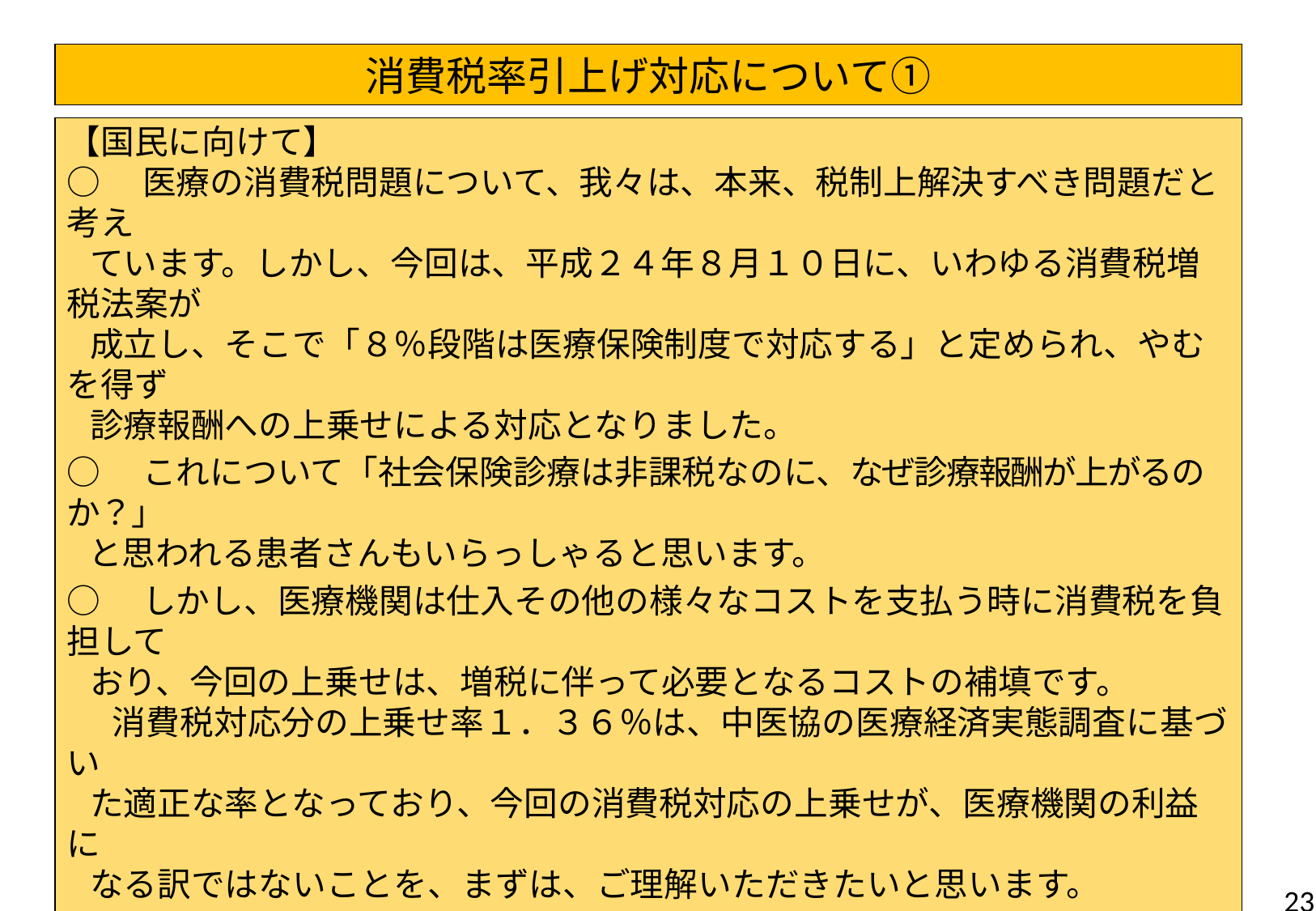

消費税率引き上げ対応分への財源配分
消費税率引上げ対応について①
【国民に向けて】
○　医療の消費税問題について、我々は、本来、税制上解決すべき問題だと考え
  ています。しかし、今回は、平成２４年８月１０日に、いわゆる消費税増税法案が
  成立し、そこで「８％段階は医療保険制度で対応する」と定められ、やむを得ず
  診療報酬への上乗せによる対応となりました。
○　これについて「社会保険診療は非課税なのに、なぜ診療報酬が上がるのか？」
  と思われる患者さんもいらっしゃると思います。
○　しかし、医療機関は仕入その他の様々なコストを支払う時に消費税を負担して
  おり、今回の上乗せは、増税に伴って必要となるコストの補填です。
     消費税対応分の上乗せ率１．３６％は、中医協の医療経済実態調査に基づい
  た適正な率となっており、今回の消費税対応の上乗せが、医療機関の利益に
  なる訳ではないことを、まずは、ご理解いただきたいと思います。
○　そして、補填された財源を、今回は、初診料１２点、再診料３点などのように、
  基本診療料を中心に配分することとなりました。
○　これについては、すべての診療項目について、それに対応する医療機関の
 消費税コストを正確に把握し、反映させることは技術的に不可能で、いずれかの
 項目に代表して上乗せすることにならざるを得ません。
23